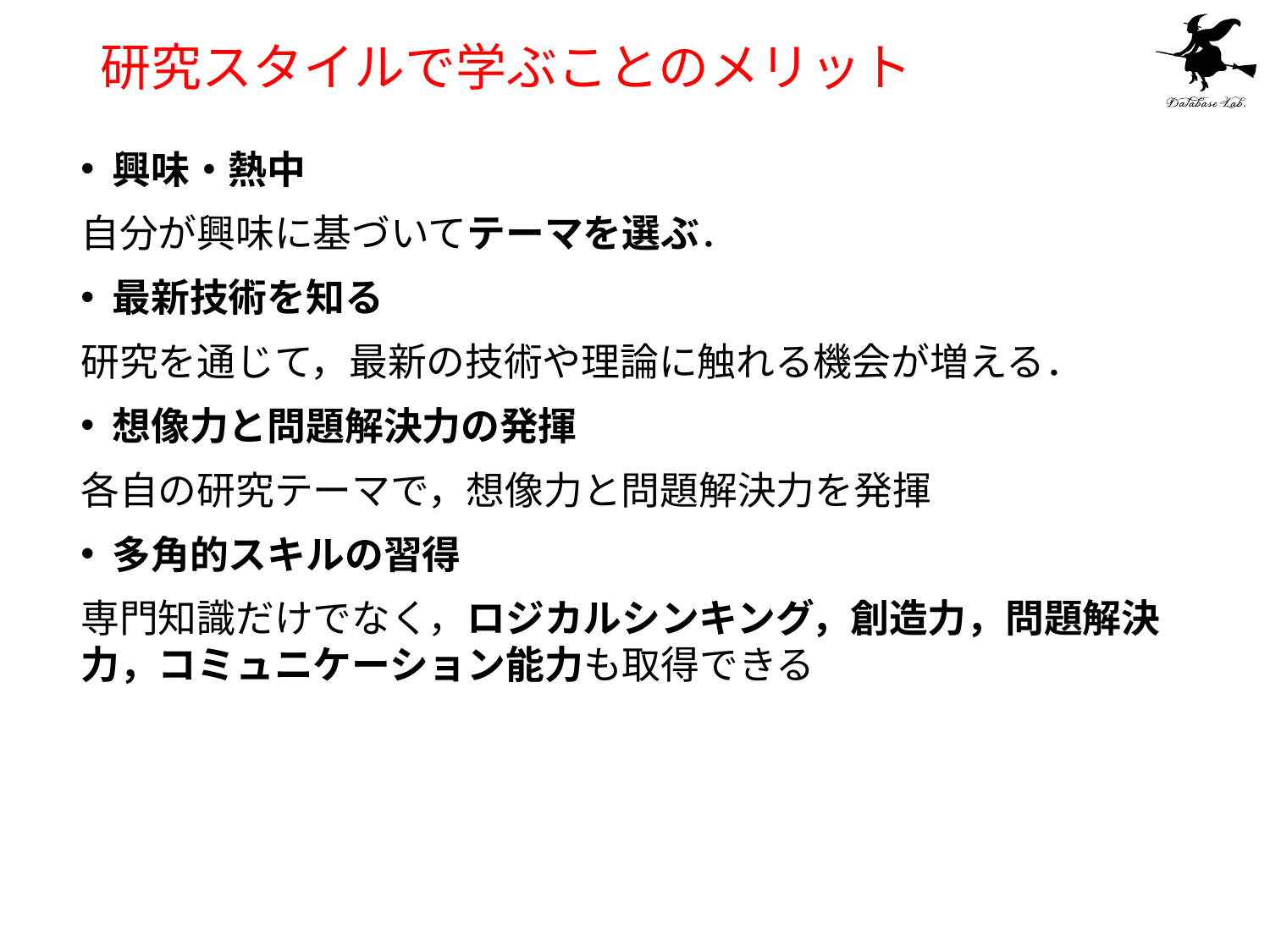

# 研究スタイルで学ぶことのメリット
興味・熱中
自分が興味に基づいてテーマを選ぶ．
最新技術を知る
研究を通じて，最新の技術や理論に触れる機会が増える．
想像力と問題解決力の発揮
各自の研究テーマで，想像力と問題解決力を発揮
多角的スキルの習得
専門知識だけでなく，ロジカルシンキング，創造力，問題解決力，コミュニケーション能力も取得できる